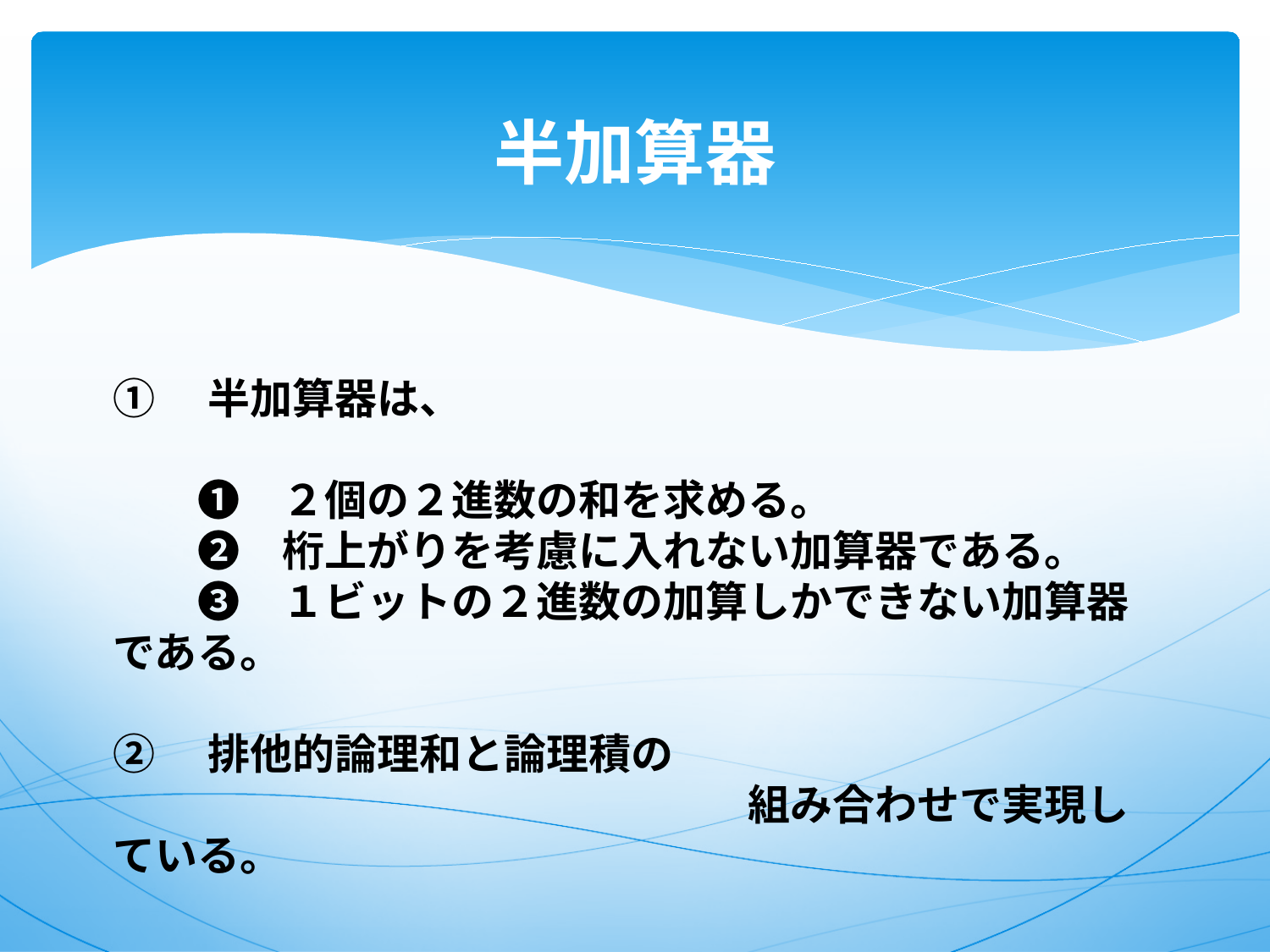

# 半加算器
①　半加算器は、

　　❶　２個の２進数の和を求める。
　　❷　桁上がりを考慮に入れない加算器である。
　　❸　１ビットの２進数の加算しかできない加算器である。

②　排他的論理和と論理積の
　　　　　　　　　　　　　　　組み合わせで実現している。